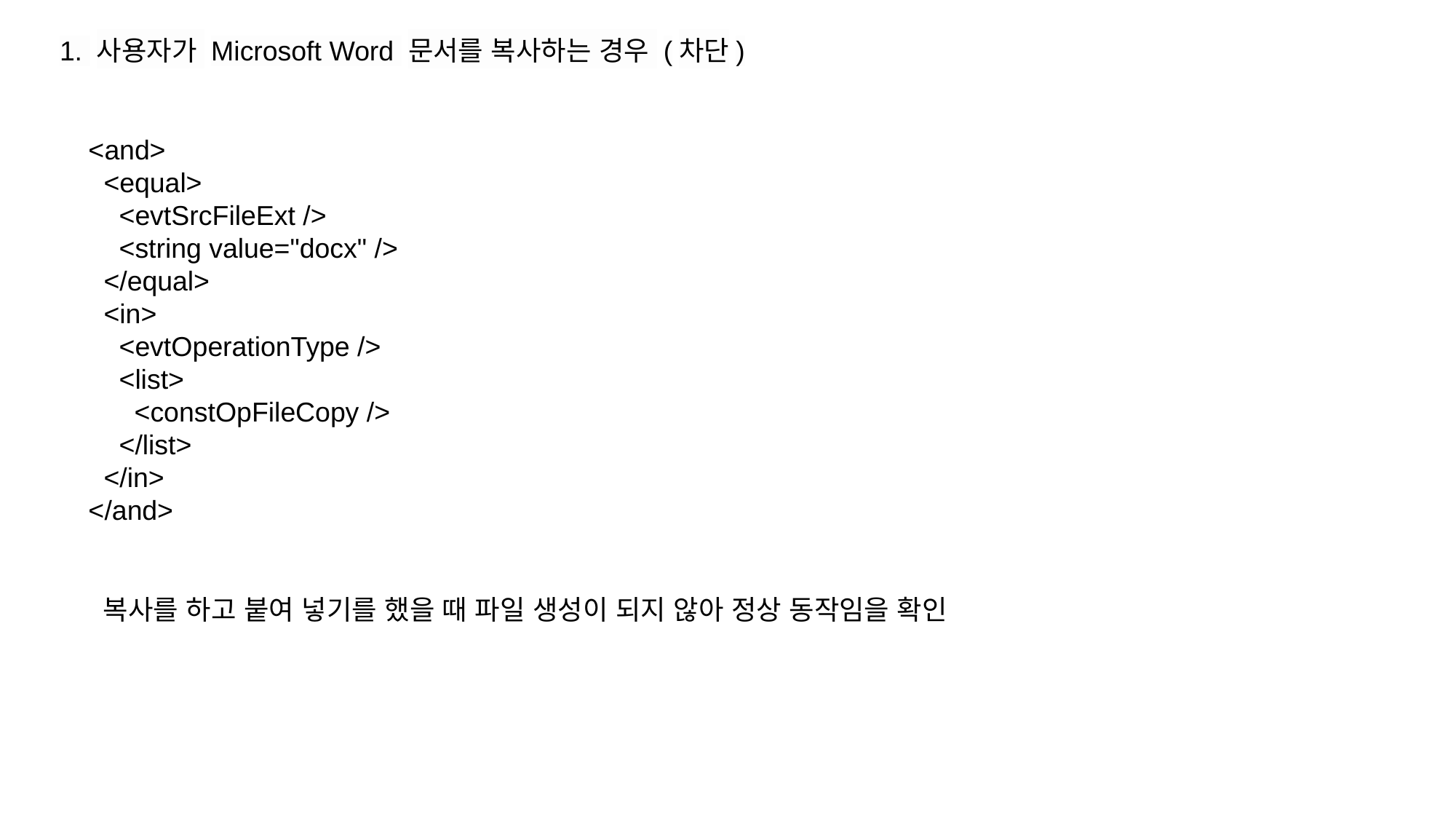

1. 사용자가 Microsoft Word 문서를 복사하는 경우 (차단)
<and>
  <equal>
    <evtSrcFileExt />
    <string value="docx" />
  </equal>
  <in>
    <evtOperationType />
    <list>
      <constOpFileCopy />
    </list>
  </in>
</and>
복사를 하고 붙여 넣기를 했을 때 파일 생성이 되지 않아 정상 동작임을 확인